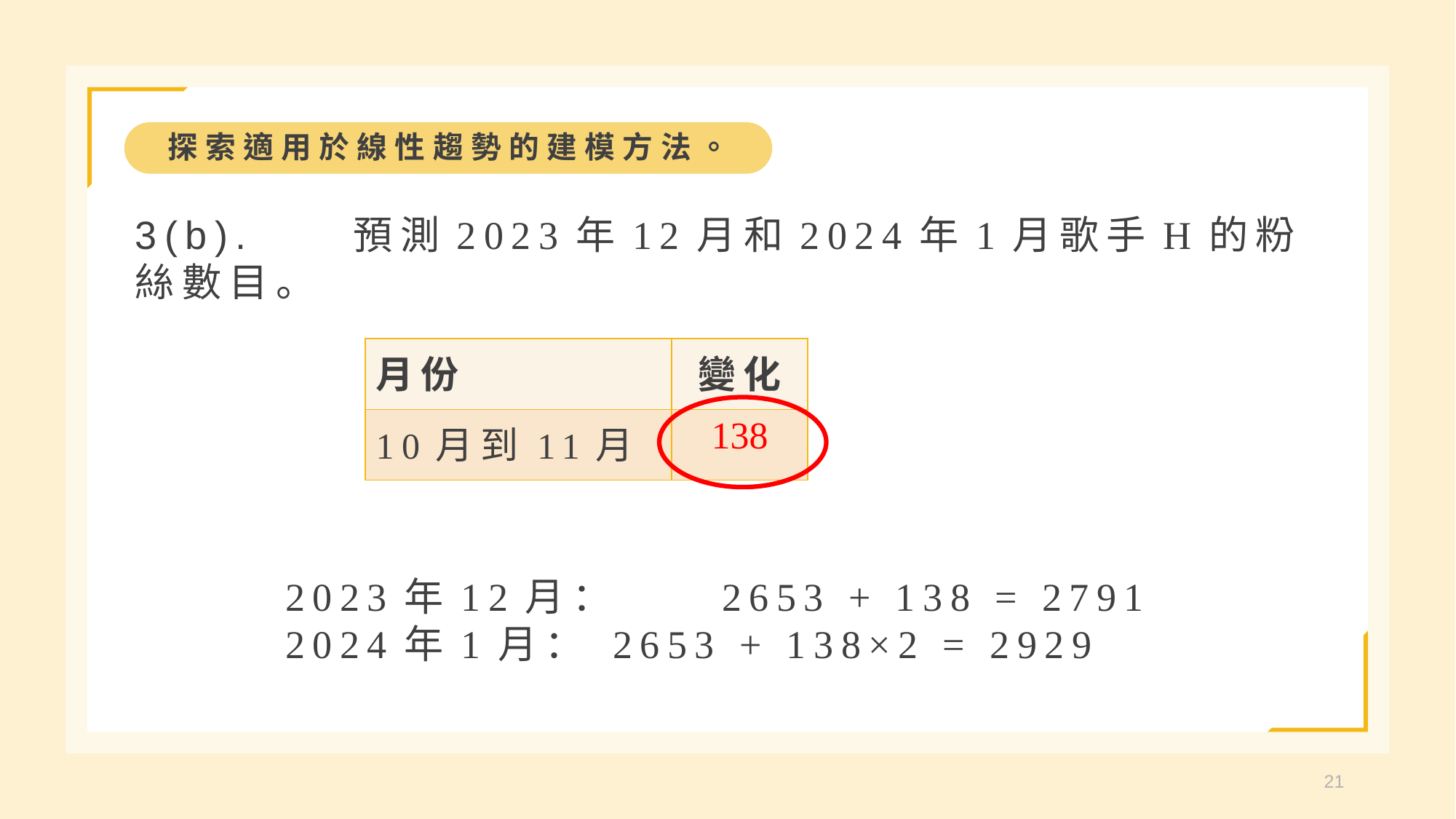

探索適用於線性趨勢的建模方法。
3(b).	預測2023年12月和2024年1月歌手H的粉絲數目。
| 月份 | 變化 |
| --- | --- |
| 10月到11月 | 138 |

2023年12月：	2653 + 138 = 2791
2024年1月：	2653 + 138×2 = 2929
21